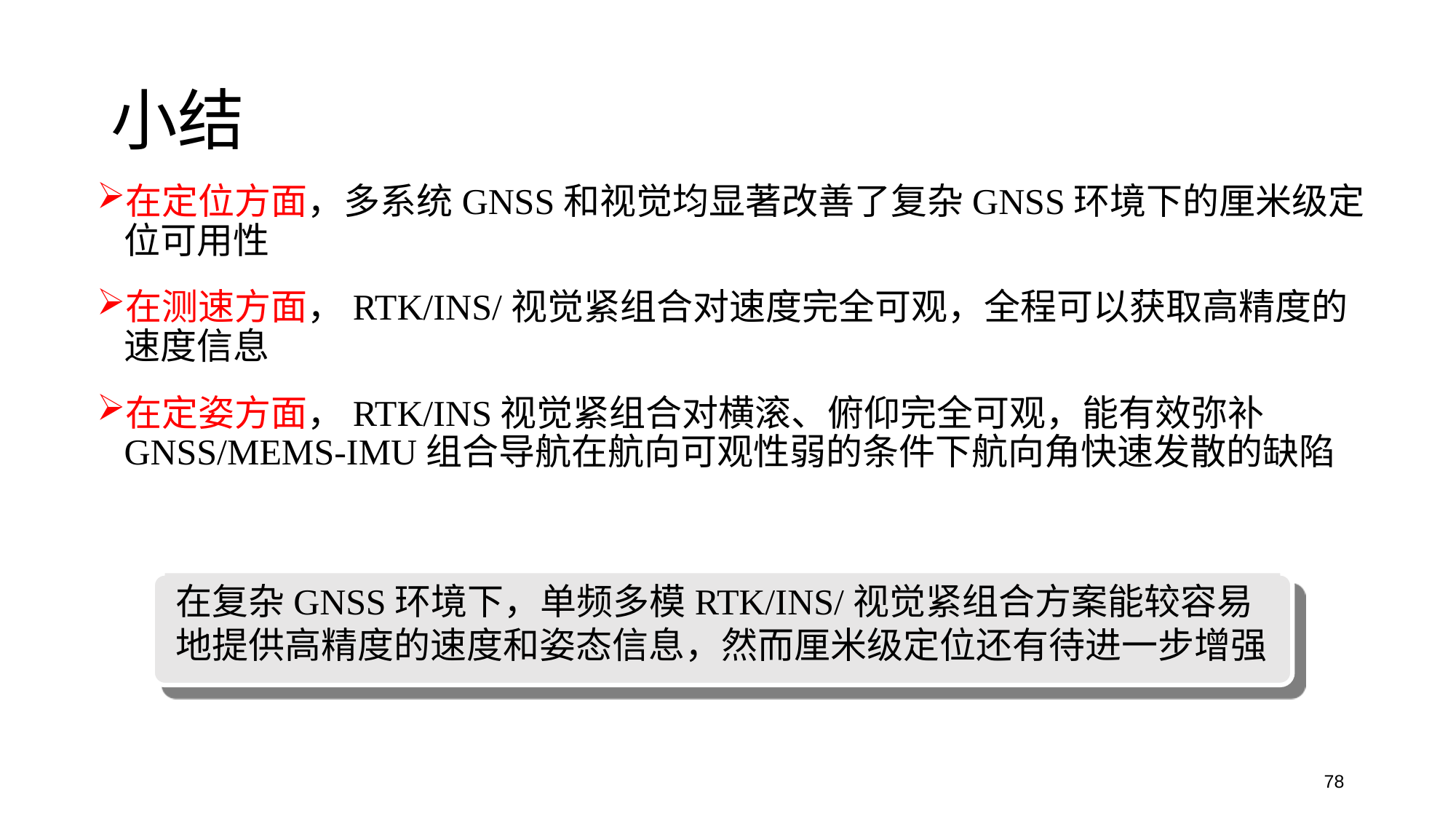

# 小结
在定位方面，多系统GNSS和视觉均显著改善了复杂GNSS环境下的厘米级定位可用性
在测速方面，RTK/INS/视觉紧组合对速度完全可观，全程可以获取高精度的速度信息
在定姿方面，RTK/INS视觉紧组合对横滚、俯仰完全可观，能有效弥补GNSS/MEMS-IMU组合导航在航向可观性弱的条件下航向角快速发散的缺陷

在复杂GNSS环境下，单频多模RTK/INS/视觉紧组合方案能较容易地提供高精度的速度和姿态信息，然而厘米级定位还有待进一步增强
78